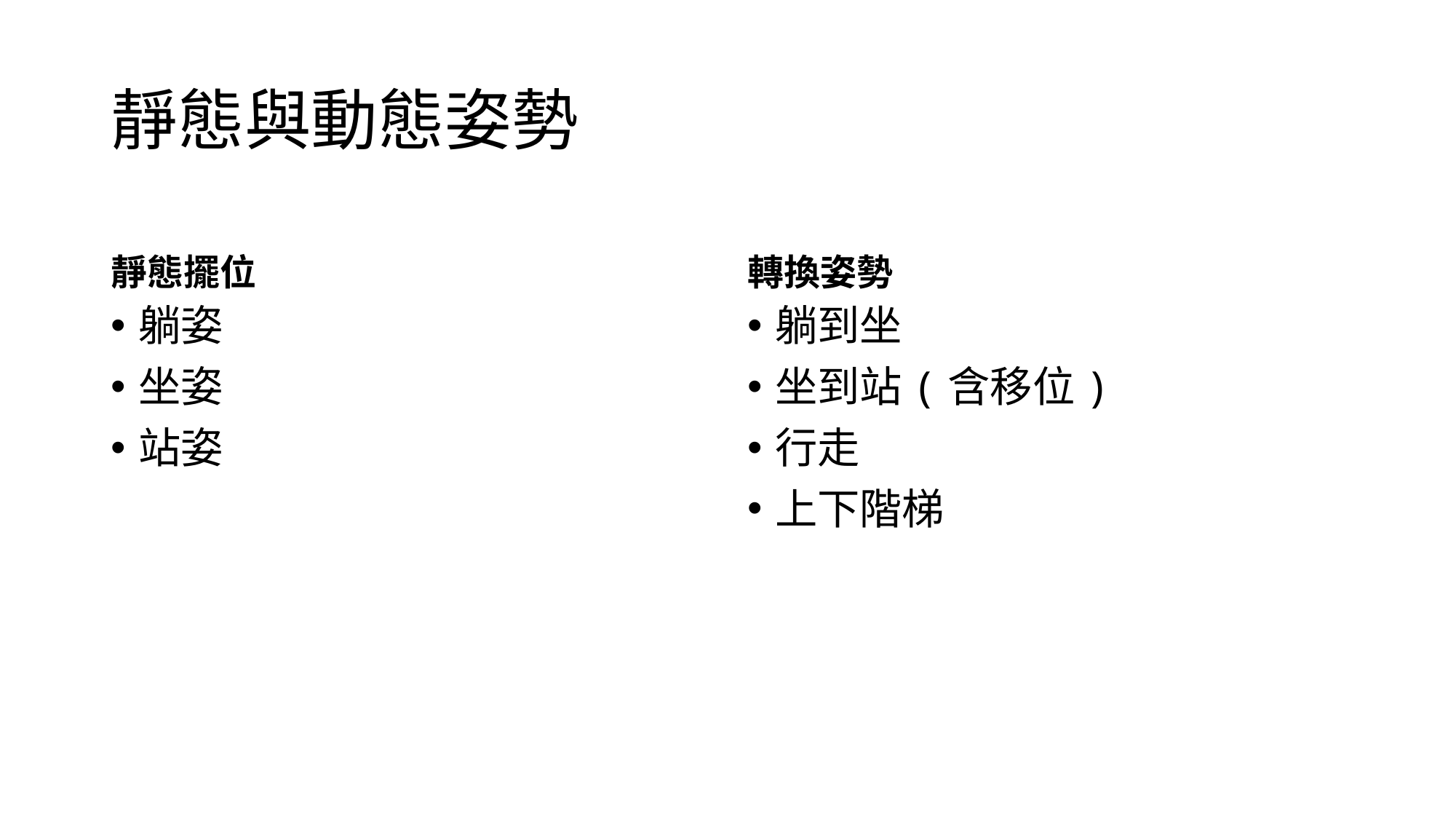

# 靜態與動態姿勢
靜態擺位
轉換姿勢
躺姿
坐姿
站姿

躺到坐
坐到站(含移位)
行走
上下階梯